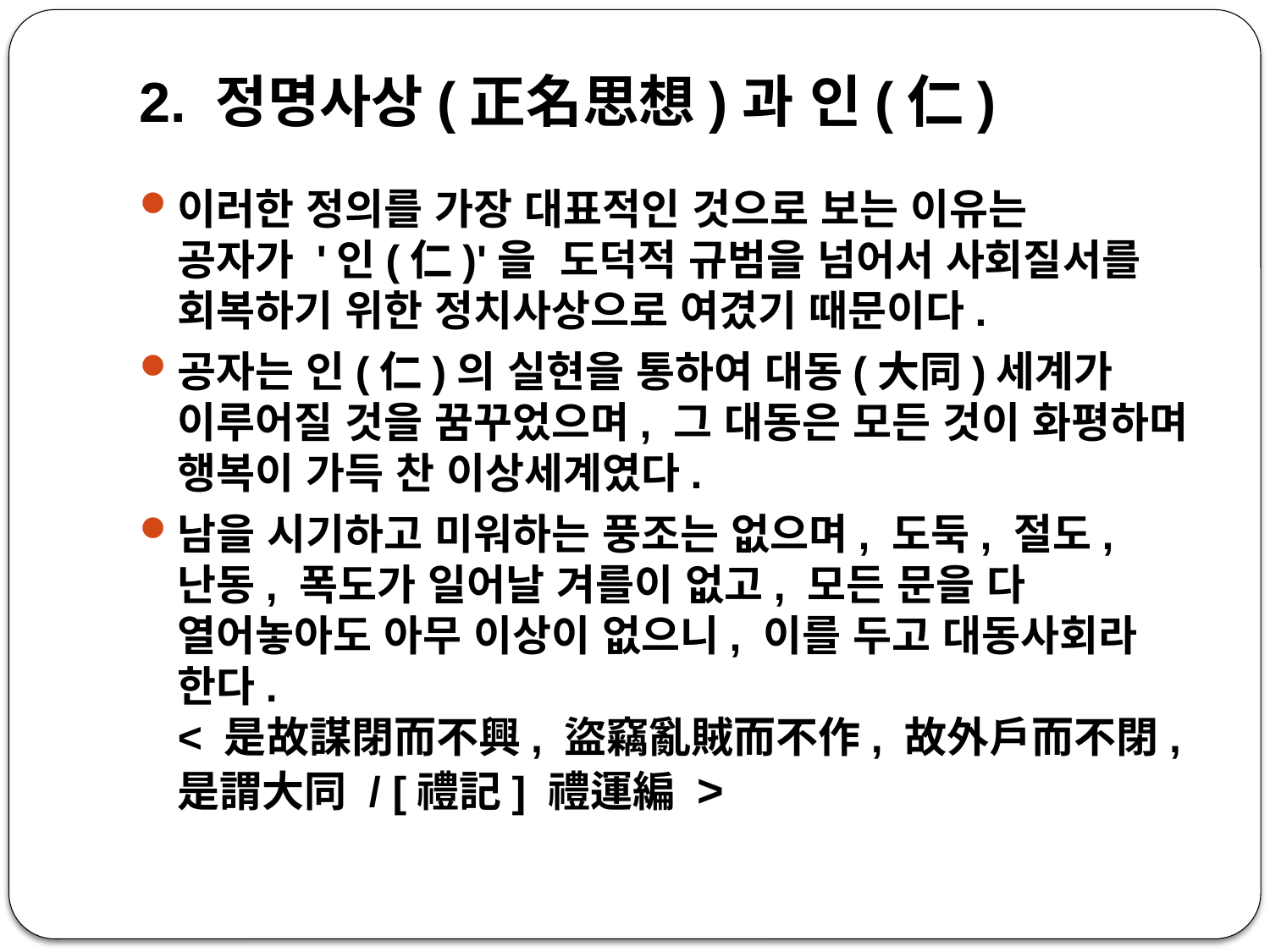

# 2. 정명사상(正名思想)과 인(仁)
이러한 정의를 가장 대표적인 것으로 보는 이유는
공자가 '인(仁)'을  도덕적 규범을 넘어서 사회질서를
회복하기 위한 정치사상으로 여겼기 때문이다.
공자는 인(仁)의 실현을 통하여 대동(大同)세계가 이루어질 것을 꿈꾸었으며, 그 대동은 모든 것이 화평하며 행복이 가득 찬 이상세계였다.
남을 시기하고 미워하는 풍조는 없으며, 도둑, 절도, 난동, 폭도가 일어날 겨를이 없고, 모든 문을 다 열어놓아도 아무 이상이 없으니, 이를 두고 대동사회라 한다.
< 是故謀閉而不興, 盜竊亂賊而不作, 故外戶而不閉,
是謂大同 / [禮記] 禮運編 >